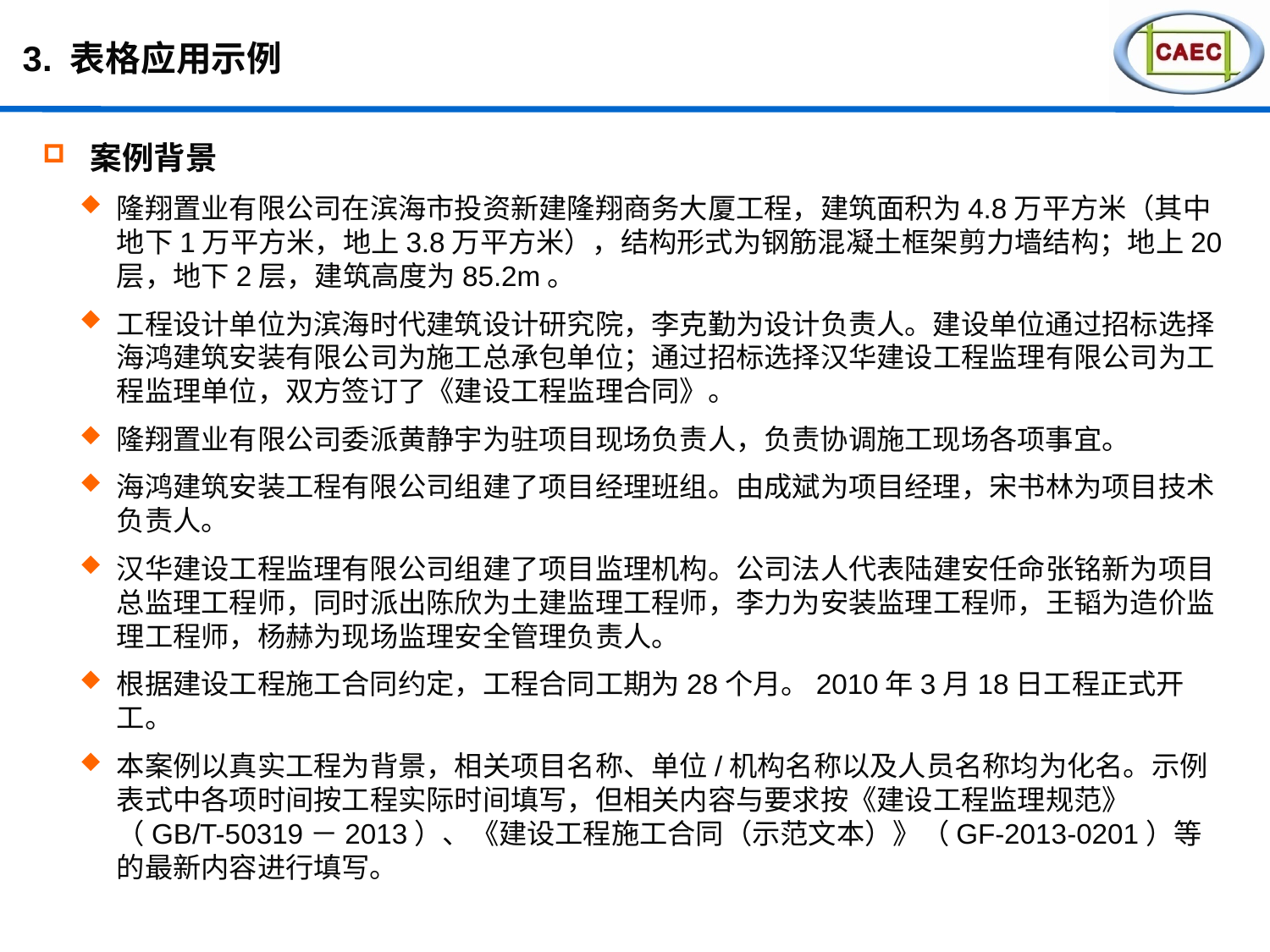

# 3. 表格应用示例
案例背景
隆翔置业有限公司在滨海市投资新建隆翔商务大厦工程，建筑面积为4.8万平方米（其中地下1万平方米，地上3.8万平方米），结构形式为钢筋混凝土框架剪力墙结构；地上20层，地下2层，建筑高度为85.2m。
工程设计单位为滨海时代建筑设计研究院，李克勤为设计负责人。建设单位通过招标选择海鸿建筑安装有限公司为施工总承包单位；通过招标选择汉华建设工程监理有限公司为工程监理单位，双方签订了《建设工程监理合同》。
隆翔置业有限公司委派黄静宇为驻项目现场负责人，负责协调施工现场各项事宜。
海鸿建筑安装工程有限公司组建了项目经理班组。由成斌为项目经理，宋书林为项目技术负责人。
汉华建设工程监理有限公司组建了项目监理机构。公司法人代表陆建安任命张铭新为项目总监理工程师，同时派出陈欣为土建监理工程师，李力为安装监理工程师，王韬为造价监理工程师，杨赫为现场监理安全管理负责人。
根据建设工程施工合同约定，工程合同工期为28个月。2010年3月18日工程正式开工。
本案例以真实工程为背景，相关项目名称、单位/机构名称以及人员名称均为化名。示例表式中各项时间按工程实际时间填写，但相关内容与要求按《建设工程监理规范》（GB/T-50319－2013）、《建设工程施工合同（示范文本）》（GF-2013-0201）等的最新内容进行填写。